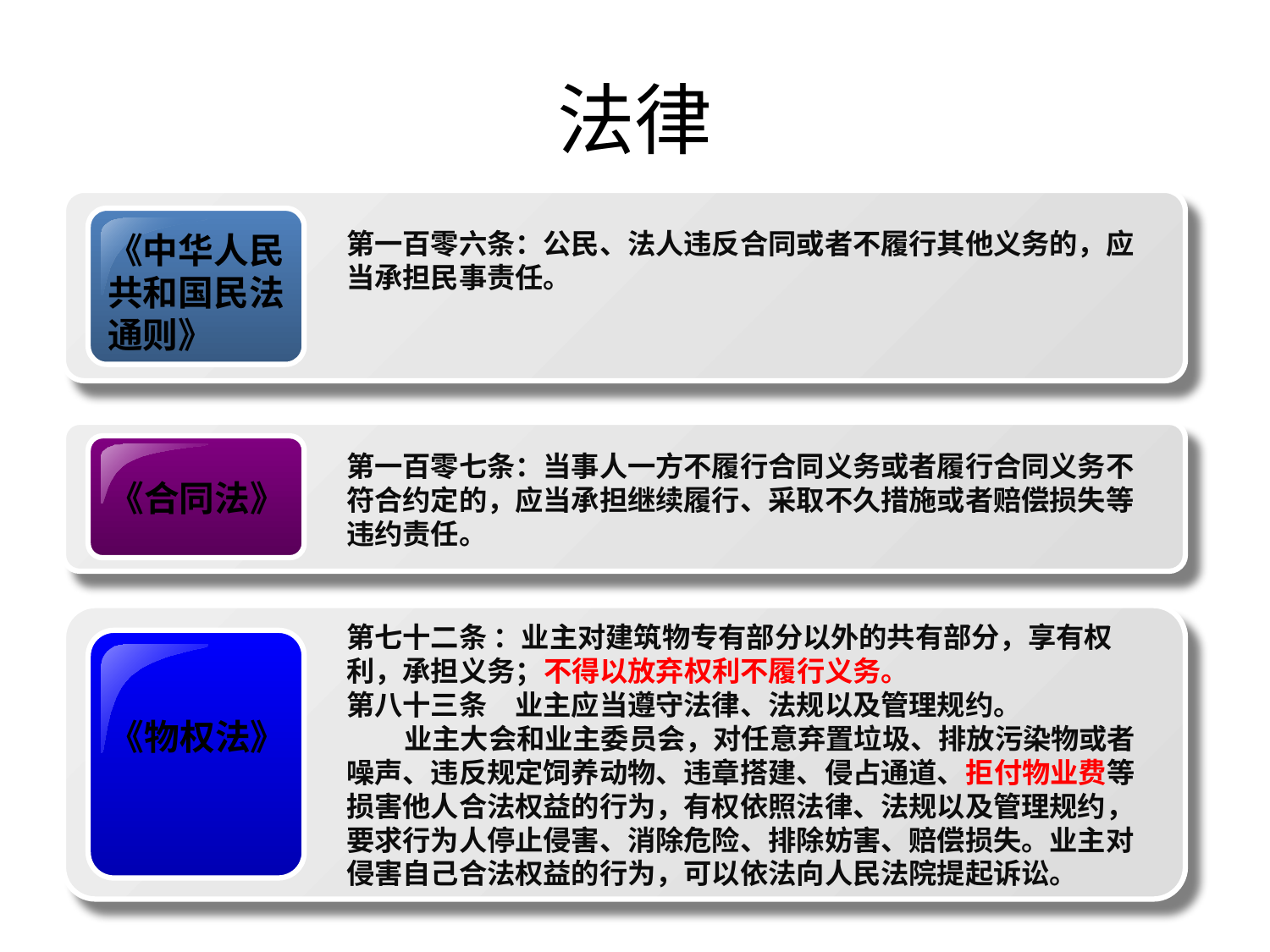

# 法律

第一百零六条：公民、法人违反合同或者不履行其他义务的，应当承担民事责任。
《中华人民共和国民法通则》

第一百零七条：当事人一方不履行合同义务或者履行合同义务不符合约定的，应当承担继续履行、采取不久措施或者赔偿损失等违约责任。

《合同法》

第七十二条 ：业主对建筑物专有部分以外的共有部分，享有权利，承担义务；不得以放弃权利不履行义务。
第八十三条　业主应当遵守法律、法规以及管理规约。
        业主大会和业主委员会，对任意弃置垃圾、排放污染物或者噪声、违反规定饲养动物、违章搭建、侵占通道、拒付物业费等损害他人合法权益的行为，有权依照法律、法规以及管理规约，要求行为人停止侵害、消除危险、排除妨害、赔偿损失。业主对侵害自己合法权益的行为，可以依法向人民法院提起诉讼。

《物权法》